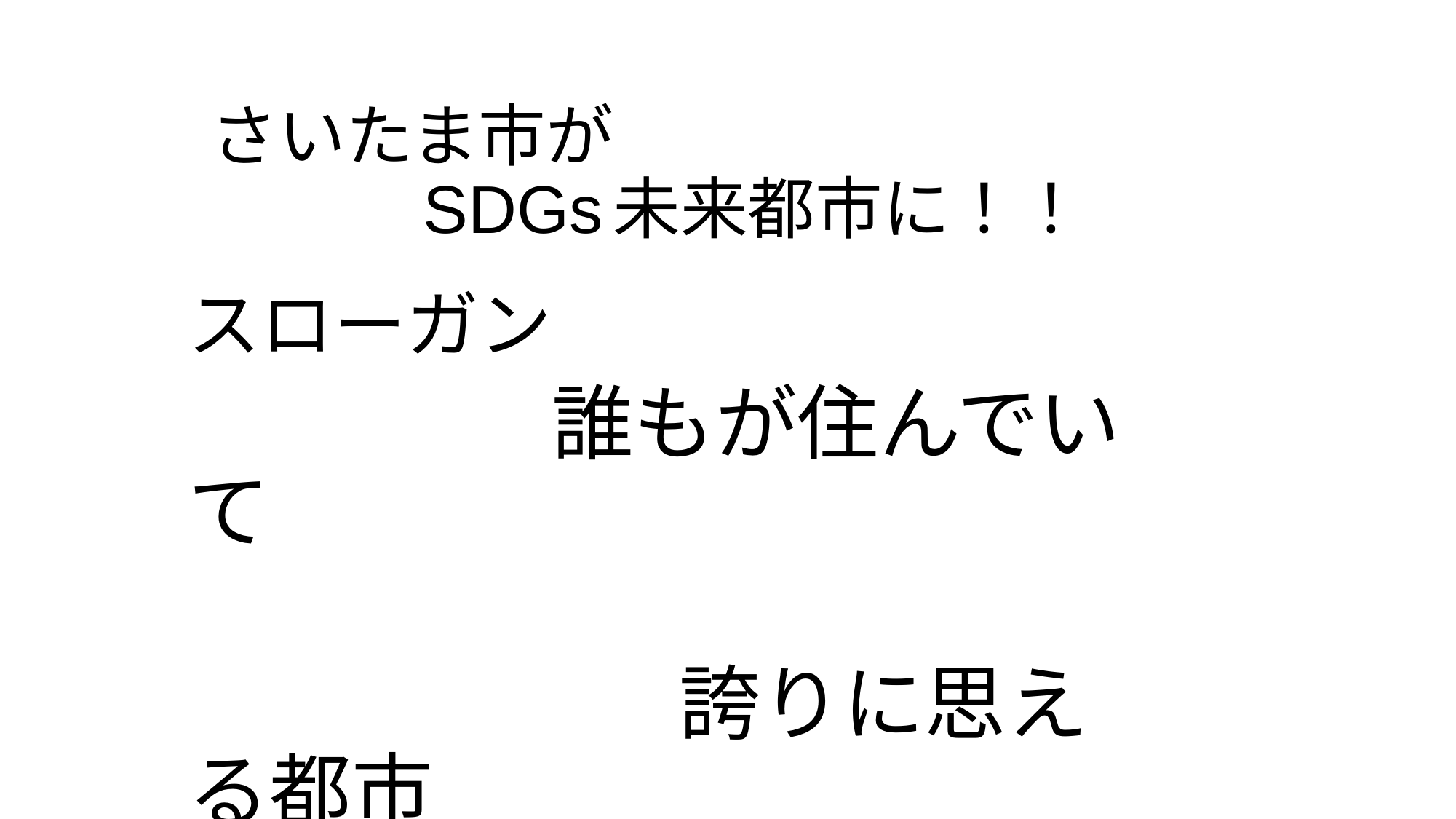

# さいたま市が 　　　　SDGs未来都市に！！
スローガン
　　　　　誰もが住んでいて
　　　　　　誇りに思える都市